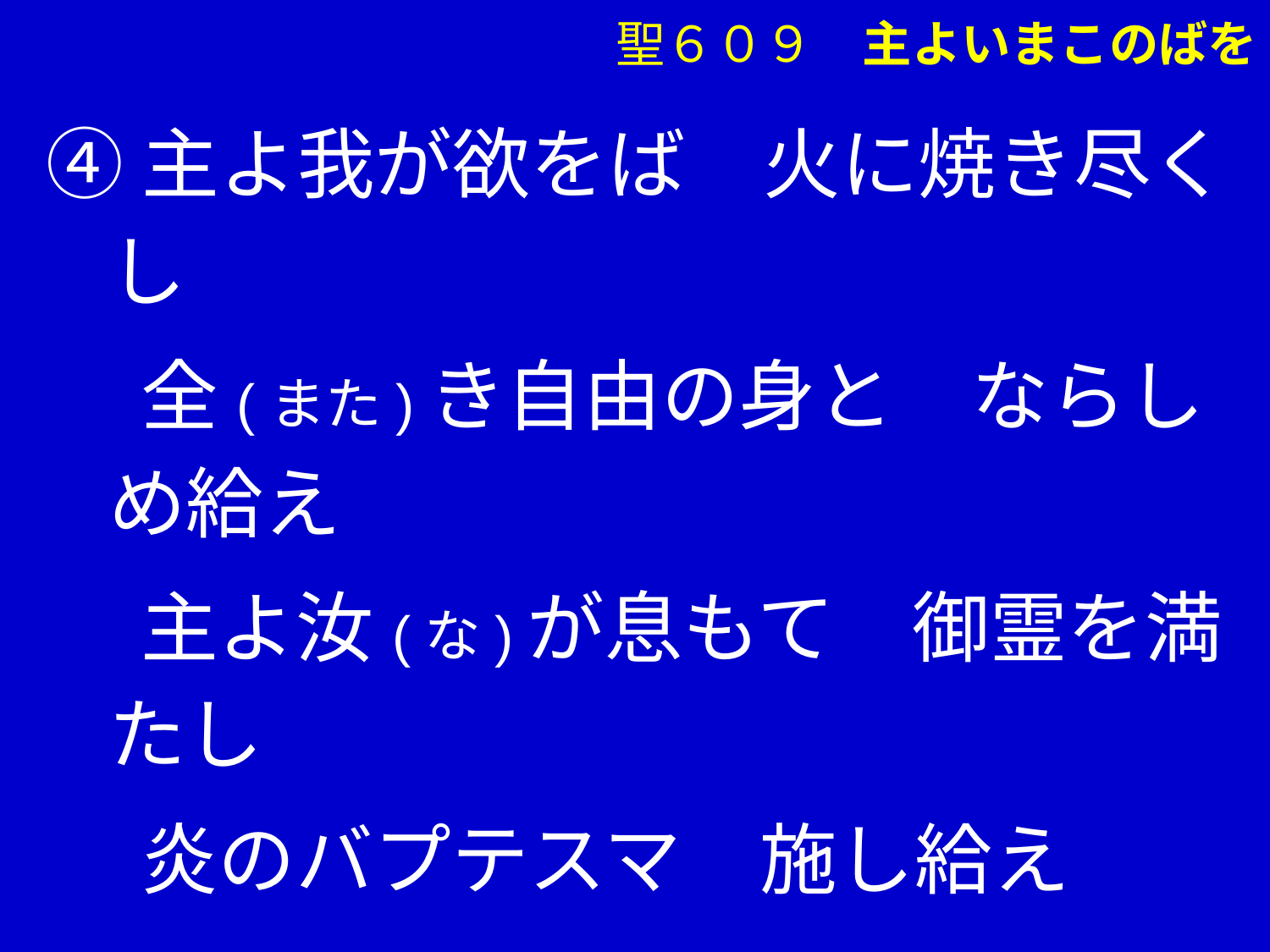

④主よ我が欲をば　火に焼き尽くし
　 全(また)き自由の身と　ならしめ給え
　 主よ汝(な)が息もて　御霊を満たし
　 炎のバプテスマ　施し給え
聖６０９　主よいまこのばを